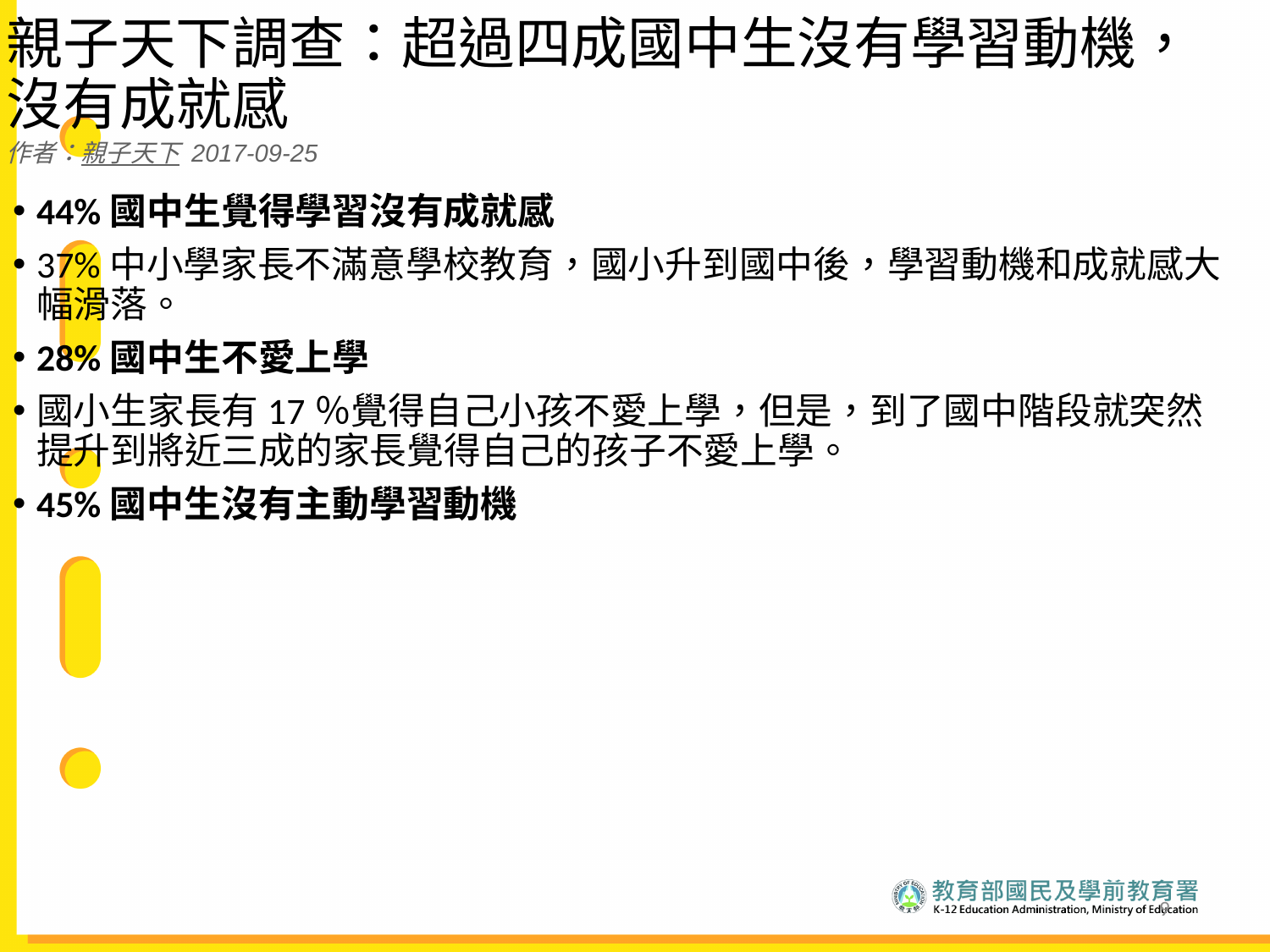

# 親子天下調查：超過四成國中生沒有學習動機， 沒有成就感 作者：親子天下 2017-09-25
44%國中生覺得學習沒有成就感
37%中小學家長不滿意學校教育，國小升到國中後，學習動機和成就感大幅滑落。
28%國中生不愛上學
國小生家長有17％覺得自己小孩不愛上學，但是，到了國中階段就突然提升到將近三成的家長覺得自己的孩子不愛上學。
45%國中生沒有主動學習動機
9